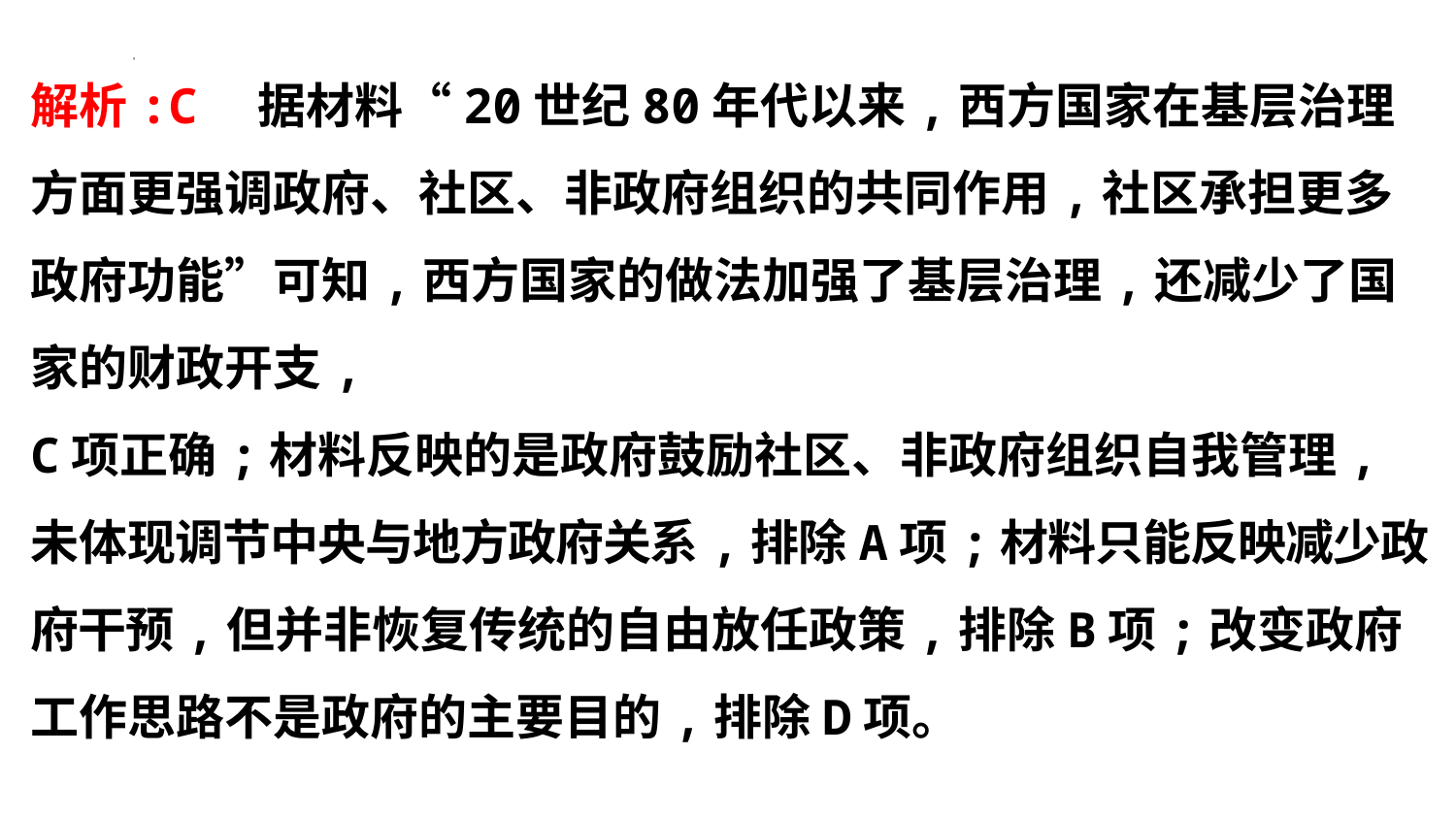

解析:C　据材料“20世纪80年代以来,西方国家在基层治理方面更强调政府、社区、非政府组织的共同作用,社区承担更多政府功能”可知,西方国家的做法加强了基层治理,还减少了国家的财政开支,
C项正确;材料反映的是政府鼓励社区、非政府组织自我管理,未体现调节中央与地方政府关系,排除A项;材料只能反映减少政府干预,但并非恢复传统的自由放任政策,排除B项;改变政府工作思路不是政府的主要目的,排除D项。